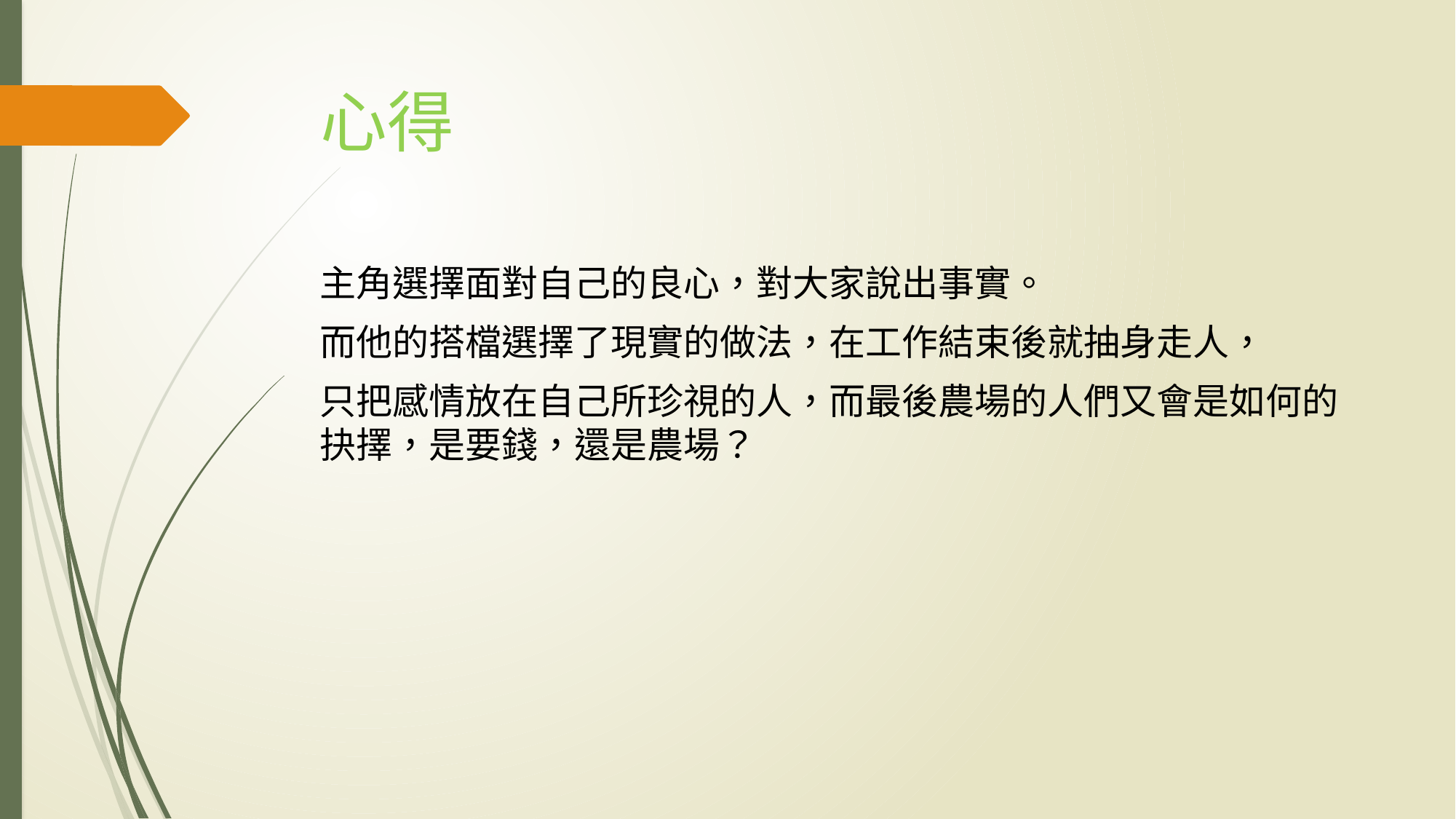

# 心得
主角選擇面對自己的良心，對大家說出事實。
而他的搭檔選擇了現實的做法，在工作結束後就抽身走人，
只把感情放在自己所珍視的人，而最後農場的人們又會是如何的抉擇，是要錢，還是農場？